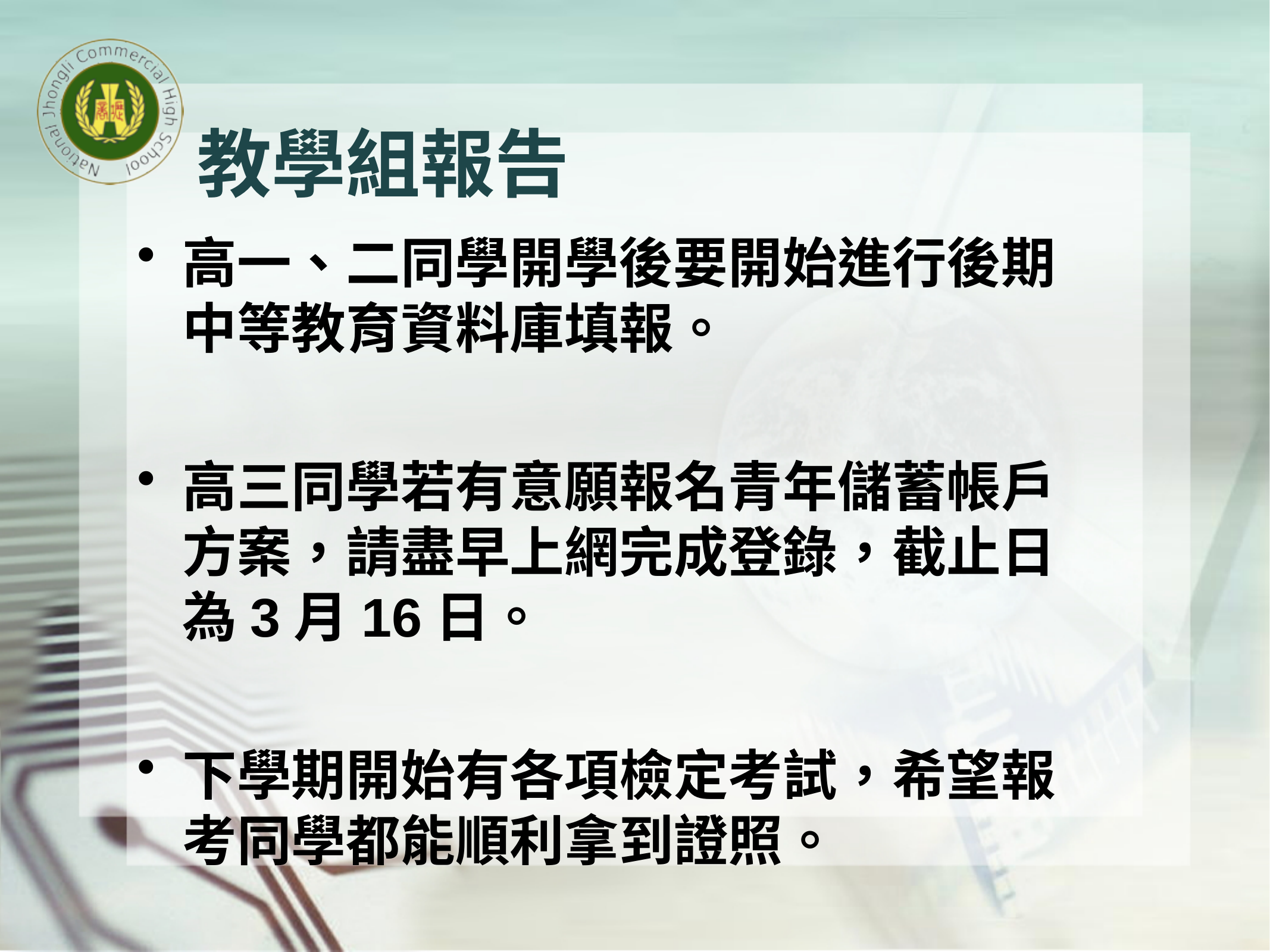

# 教學組報告
高一、二同學開學後要開始進行後期中等教育資料庫填報。

高三同學若有意願報名青年儲蓄帳戶方案，請盡早上網完成登錄，截止日為3月16日。

下學期開始有各項檢定考試，希望報考同學都能順利拿到證照。